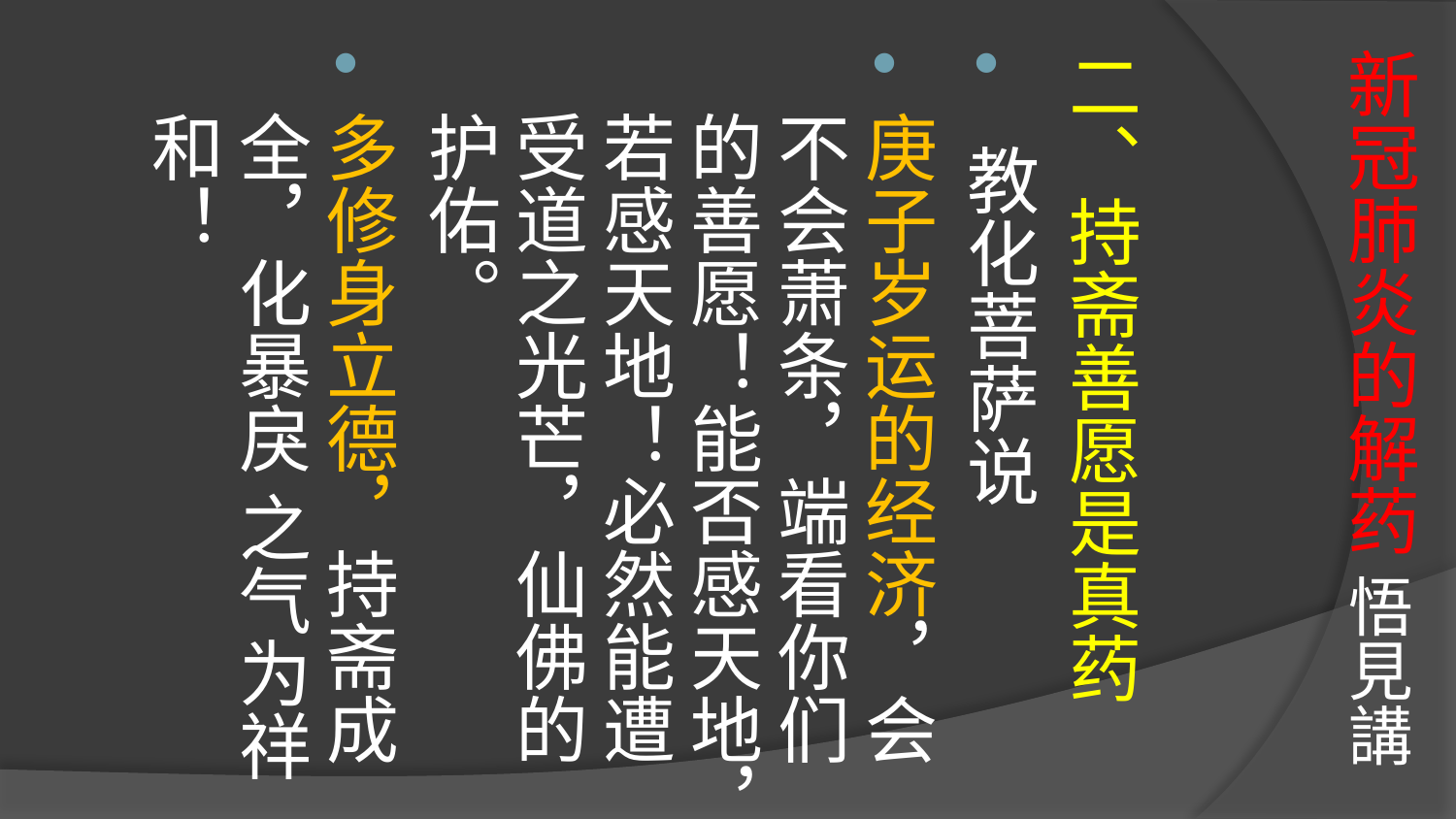

# 新冠肺炎的解药 悟見講
二、持斋善愿是真药
 教化菩萨说
庚子岁运的经济，会不会萧条，端看你们的善愿！能否感天地，若感天地！必然能遭受道之光芒，仙佛的护佑。
多修身立德，持斋成全，化暴戾 之气为祥和！